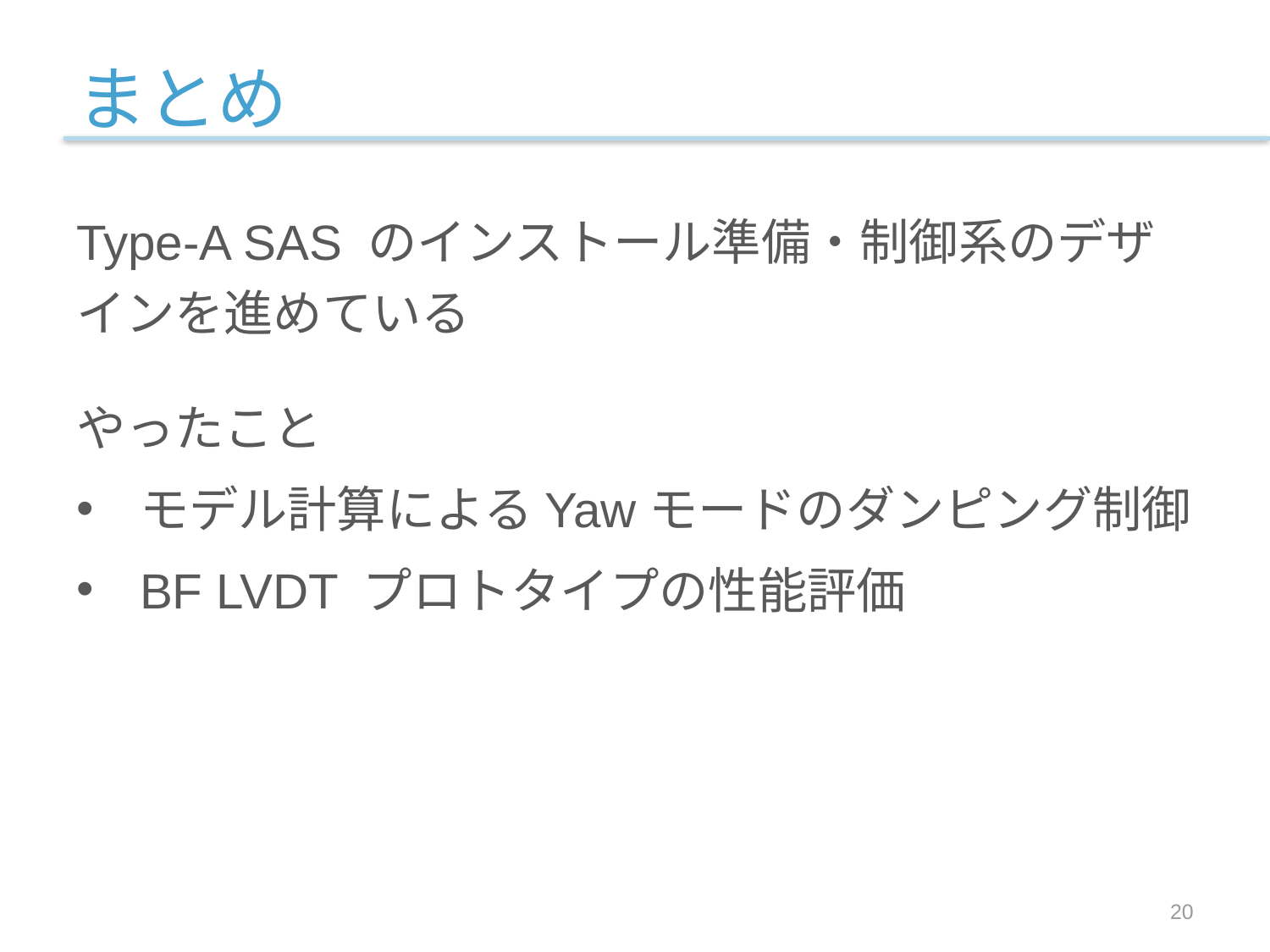

# まとめ
Type-A SAS のインストール準備・制御系のデザインを進めている

やったこと
モデル計算によるYawモードのダンピング制御
BF LVDT プロトタイプの性能評価
20